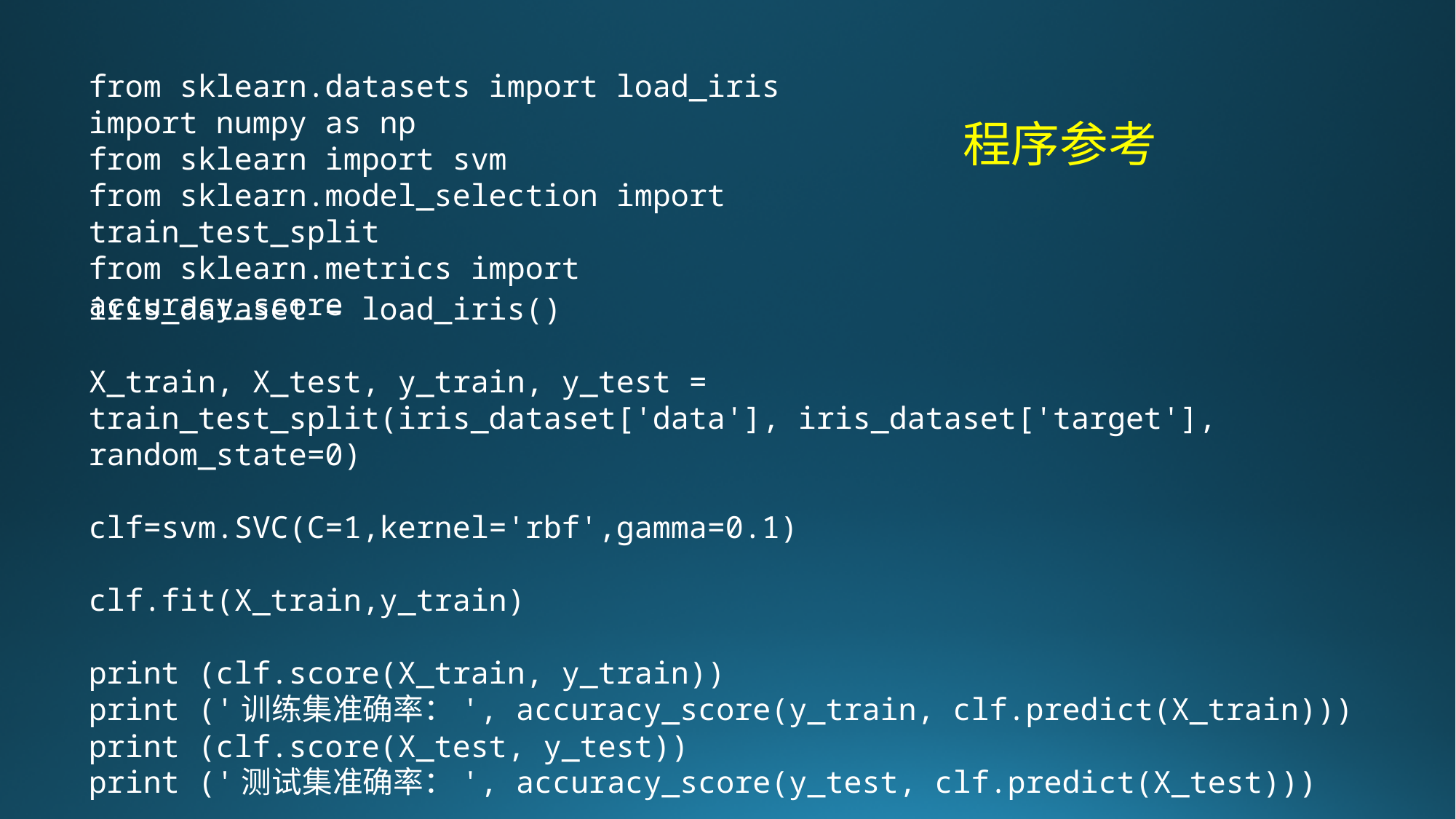

from sklearn.datasets import load_iris
import numpy as np
from sklearn import svm
from sklearn.model_selection import train_test_split
from sklearn.metrics import accuracy_score
程序参考
iris_dataset = load_iris()

X_train, X_test, y_train, y_test = train_test_split(iris_dataset['data'], iris_dataset['target'], random_state=0)

clf=svm.SVC(C=1,kernel='rbf',gamma=0.1)

clf.fit(X_train,y_train)

print (clf.score(X_train, y_train))
print ('训练集准确率：', accuracy_score(y_train, clf.predict(X_train)))
print (clf.score(X_test, y_test))
print ('测试集准确率：', accuracy_score(y_test, clf.predict(X_test)))